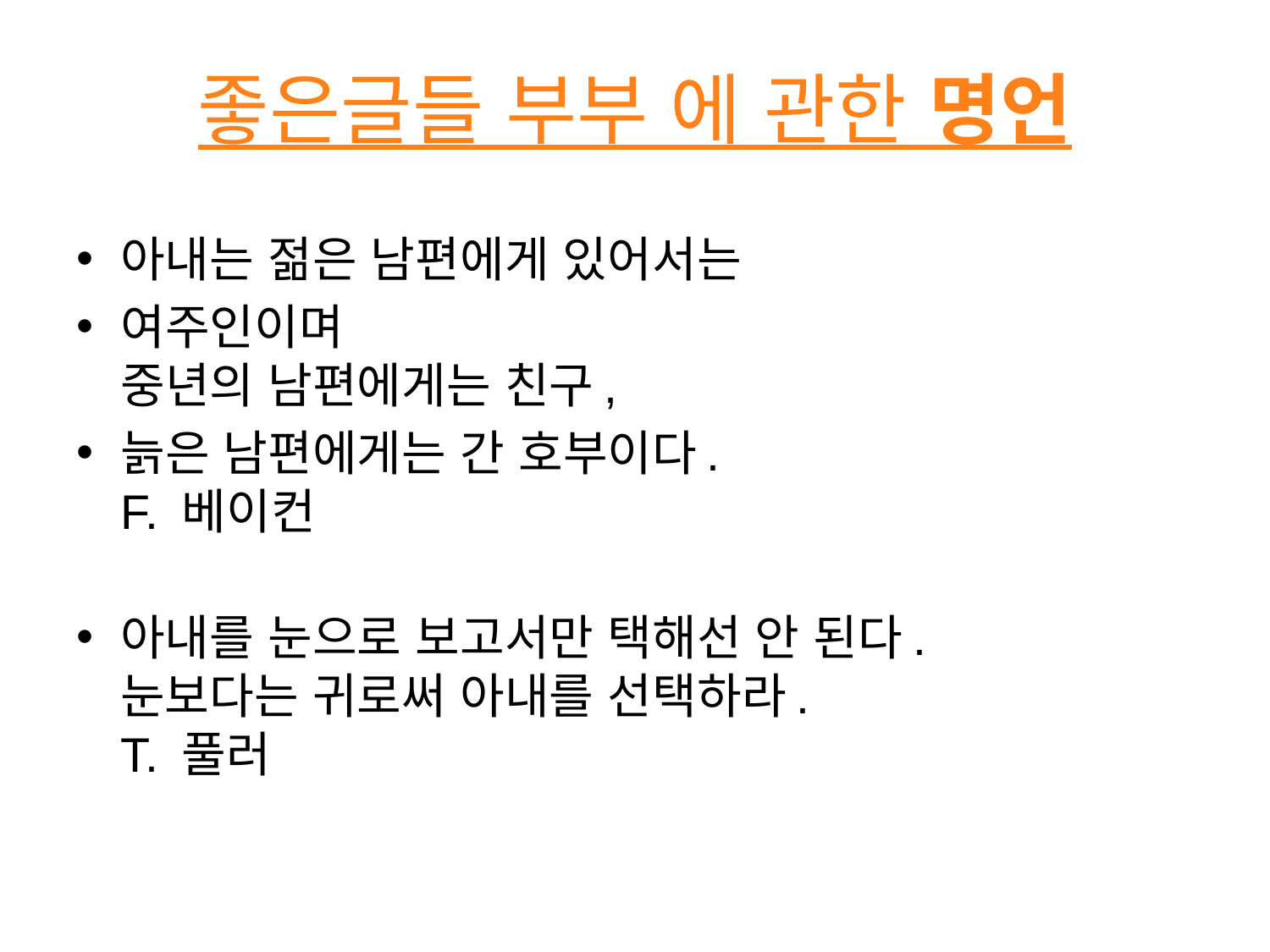

# 좋은글들 부부 에 관한 명언
아내는 젊은 남편에게 있어서는
여주인이며
중년의 남편에게는 친구,
늙은 남편에게는 간 호부이다.
F. 베이컨
아내를 눈으로 보고서만 택해선 안 된다.
눈보다는 귀로써 아내를 선택하라.
T. 풀러